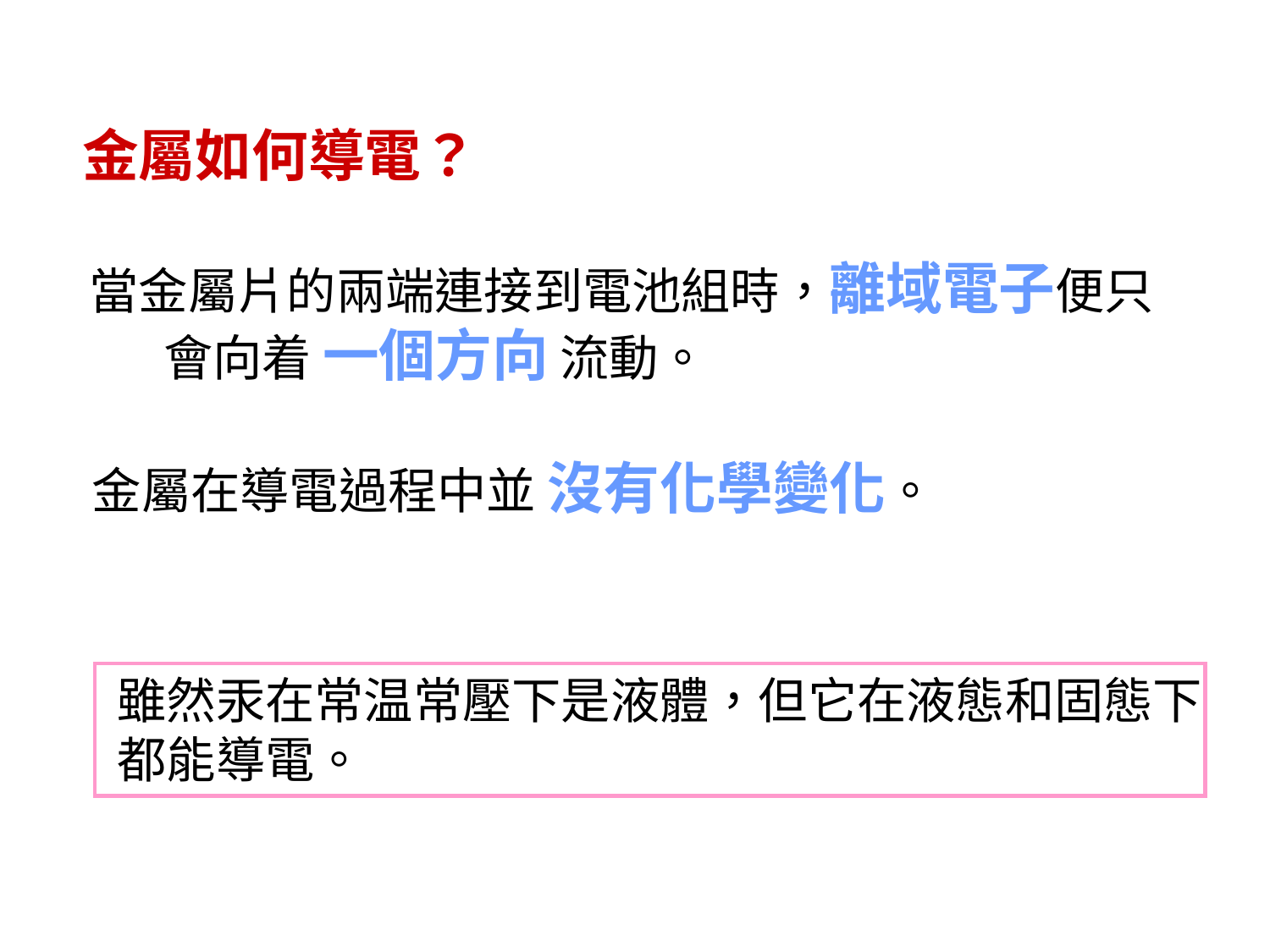

金屬如何導電？
當金屬片的兩端連接到電池組時，離域電子便只會向着 一個方向 流動。
金屬在導電過程中並 沒有化學變化。

雖然汞在常温常壓下是液體，但它在液態和固態下都能導電。